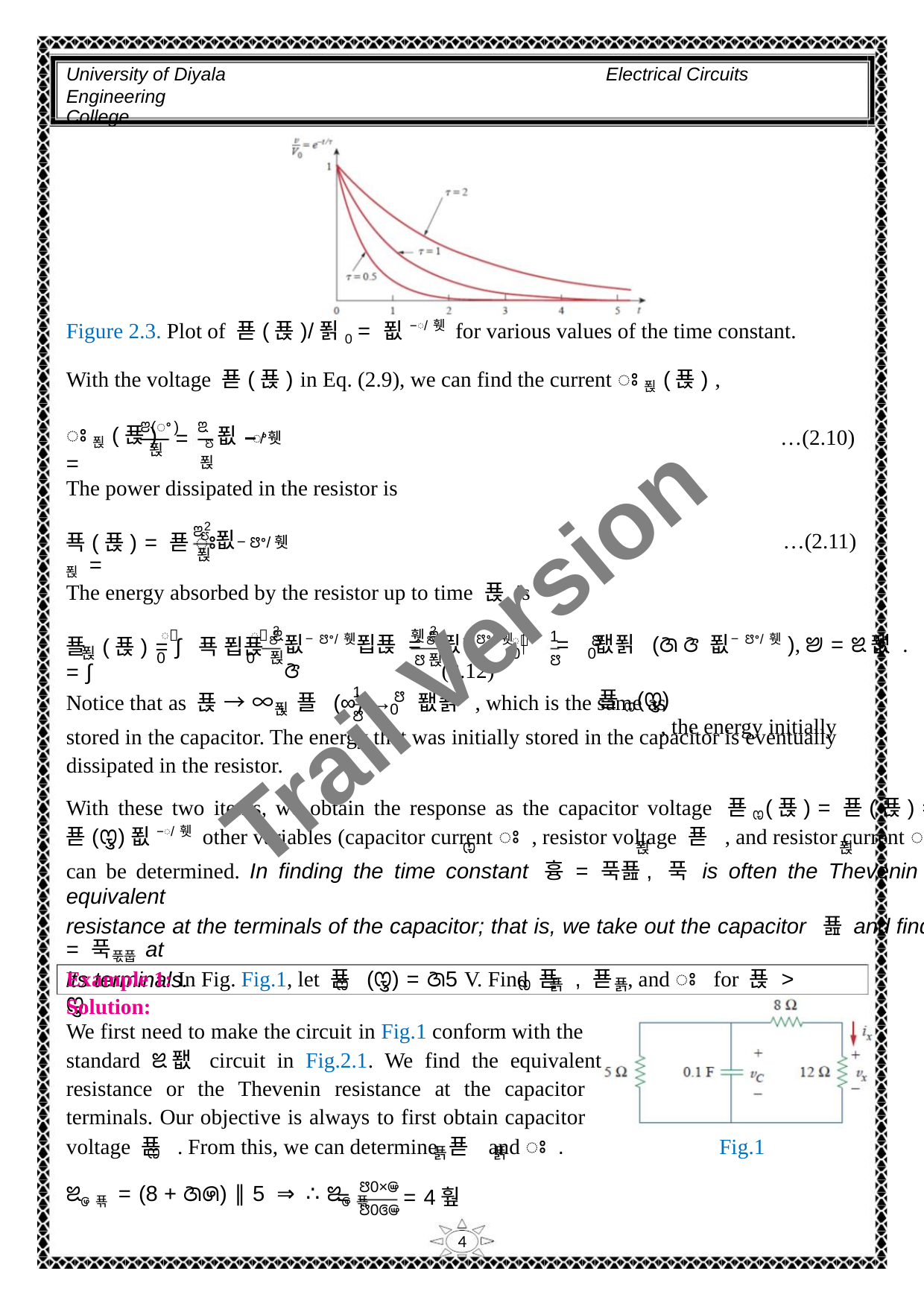

University of Diyala
Engineering College
Electrical Circuits
Figure 2.3. Plot of 푣(푡)/푉0 = 푒−ꢀ/휏 for various values of the time constant.
With the voltage 푣(푡) in Eq. (2.9), we can find the current ꢁ푅(푡) ,
ꢂ(ꢀ)
푅
ꢃ
ꢄ
푅
푒−ꢀ/휏
ꢁ푅(푡) =
=
…(2.10)
…(2.11)
The power dissipated in the resistor is
2
ꢃ
푒−ꢅꢀ/휏
ꢄ
푝(푡) = 푣ꢁ푅 =
푅
The energy absorbed by the resistor up to time 푡 is
Trail Version
Trail Version
Trail Version
Trail Version
Trail Version
Trail Version
Trail Version
Trail Version
Trail Version
Trail Version
Trail Version
Trail Version
Trail Version
2
2
ꢀ
ꢀ ꢃ
휏ꢃ
1
ꢀ
ꢅ
푒−ꢅꢀ/휏푑푡 = ꢆ
푒−ꢅꢀ/휏│ = 퐶푉 (ꢇ ꢆ 푒−ꢅꢀ/휏), ꢈ = ꢉ퐶 .(2.12)
ꢄ
ꢄ
푤 (푡) = ∫ 푝 푑푡 = ∫
푅
0 0
0
0 푅
ꢅ푅
ꢅ
1
ꢅ
Notice that as 푡 → ∞, 푤 (∞) → 퐶푉 , which is the same as
푤ꢊ(ꢋ)
, the energy initially
푅
0
ꢅ
stored in the capacitor. The energy that was initially stored in the capacitor is eventually
dissipated in the resistor.
With these two items, we obtain the response as the capacitor voltage 푣ꢊ(푡) = 푣(푡) =
푣(ꢋ)푒−ꢀ/휏 other variables (capacitor current ꢁ , resistor voltage 푣 , and resistor current ꢁ )
ꢊ
푅
푅
can be determined. In finding the time constant 흉 = 푹푪, 푹 is often the Thevenin equivalent
resistance at the terminals of the capacitor; that is, we take out the capacitor 푪 and find 푹 = 푹푻풉 at
its terminals.
Example 1: In Fig. Fig.1, let 푣 (ꢋ) = ꢇ5 V. Find 푣 , 푣 , and ꢁ for 푡 > ꢋ.
ꢊ
ꢊ
푥
푥
Solution:
We first need to make the circuit in Fig.1 conform with the
standard ꢉ퐶 circuit in Fig.2.1. We find the equivalent
resistance or the Thevenin resistance at the capacitor
terminals. Our objective is always to first obtain capacitor
voltage 푣 . From this, we can determine 푣 and ꢁ .
Fig.1
ꢊ
푥
푥
ꢅ0×ꢎ
ꢅ0ꢏꢎ
ꢉꢌ푞 = (8 + ꢇꢍ) ∥ 5 ⇒ ∴ ꢉꢌ푞
=
= 4훺
4